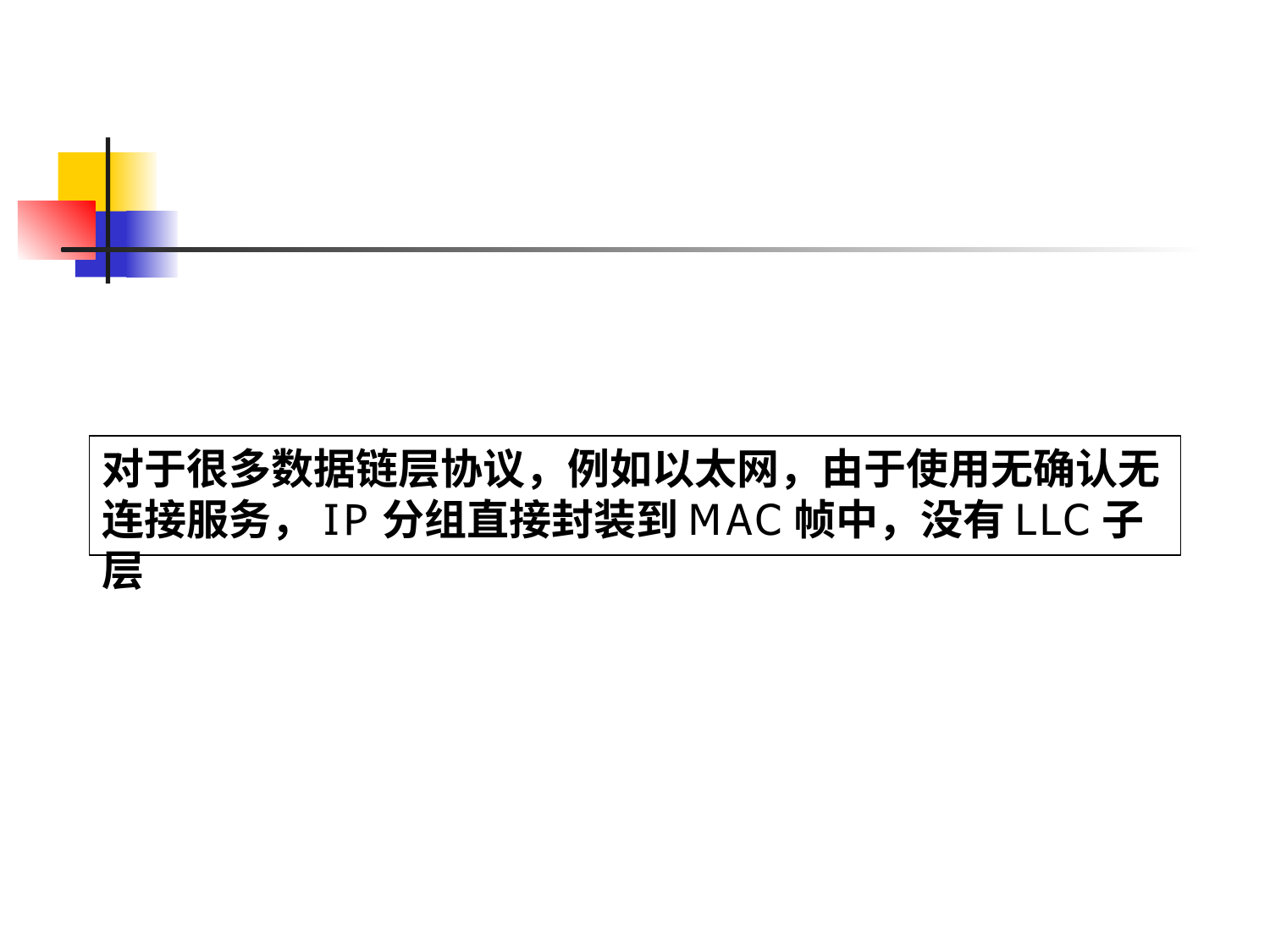

对于很多数据链层协议，例如以太网，由于使用无确认无连接服务，IP分组直接封装到MAC帧中，没有LLC子层